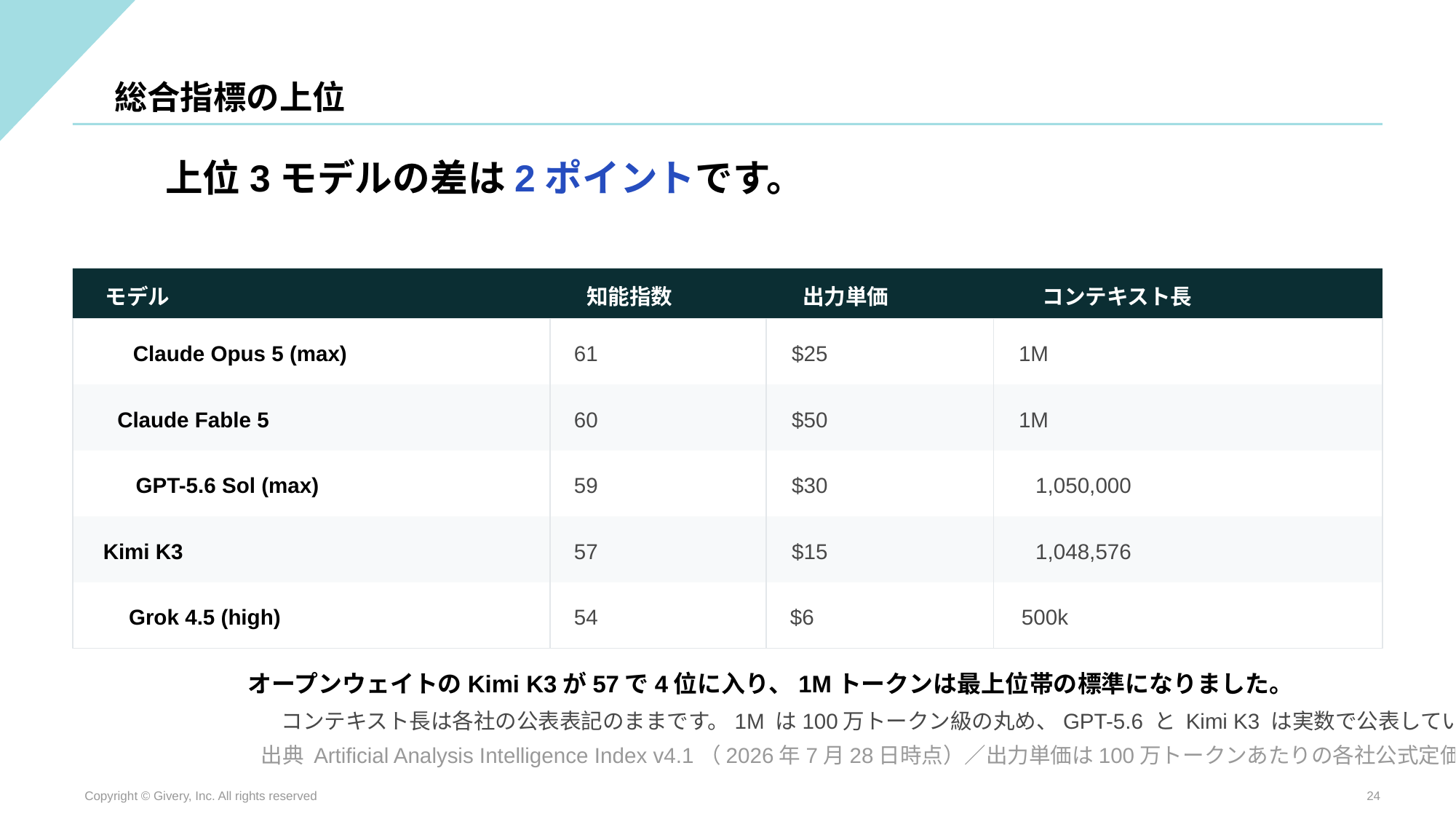

総合指標の上位

上位3モデルの差は2ポイントです。

モデル
知能指数
出力単価
コンテキスト長

Claude Opus 5 (max)
61
$25
1M

Claude Fable 5
60
$50
1M

GPT-5.6 Sol (max)
59
$30
1,050,000

Kimi K3
57
$15
1,048,576

Grok 4.5 (high)
54
$6
500k
オープンウェイトのKimi K3が57で4位に入り、1Mトークンは最上位帯の標準になりました。
コンテキスト長は各社の公表表記のままです。1M は100万トークン級の丸め、GPT-5.6 と Kimi K3 は実数で公表しています。
出典 Artificial Analysis Intelligence Index v4.1（2026年7月28日時点）／出力単価は100万トークンあたりの各社公式定価
Copyright © Givery, Inc. All rights reserved
24